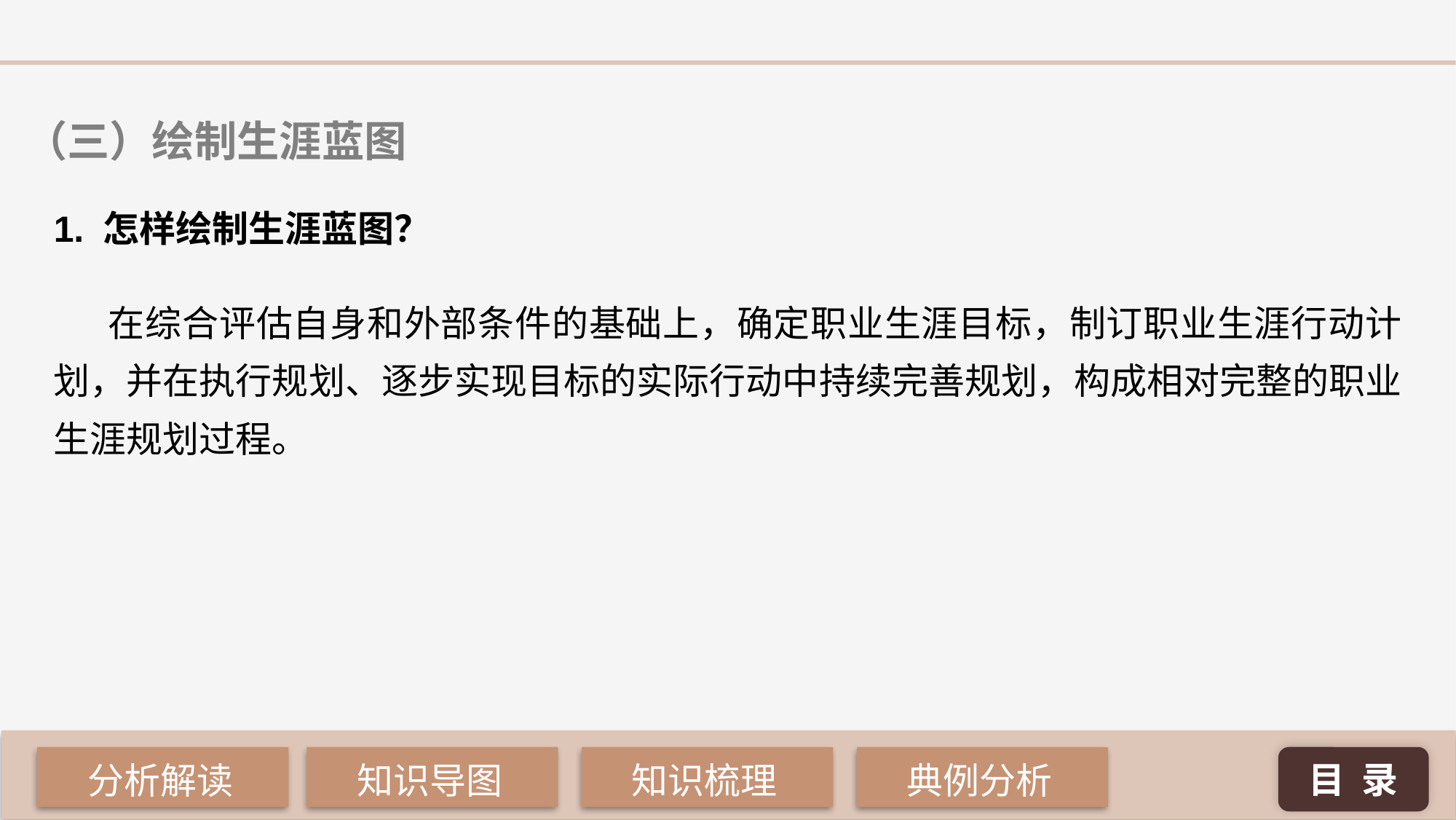

（三）绘制生涯蓝图
1. 怎样绘制生涯蓝图？
在综合评估自身和外部条件的基础上，确定职业生涯目标，制订职业生涯行动计划，并在执行规划、逐步实现目标的实际行动中持续完善规划，构成相对完整的职业生涯规划过程。